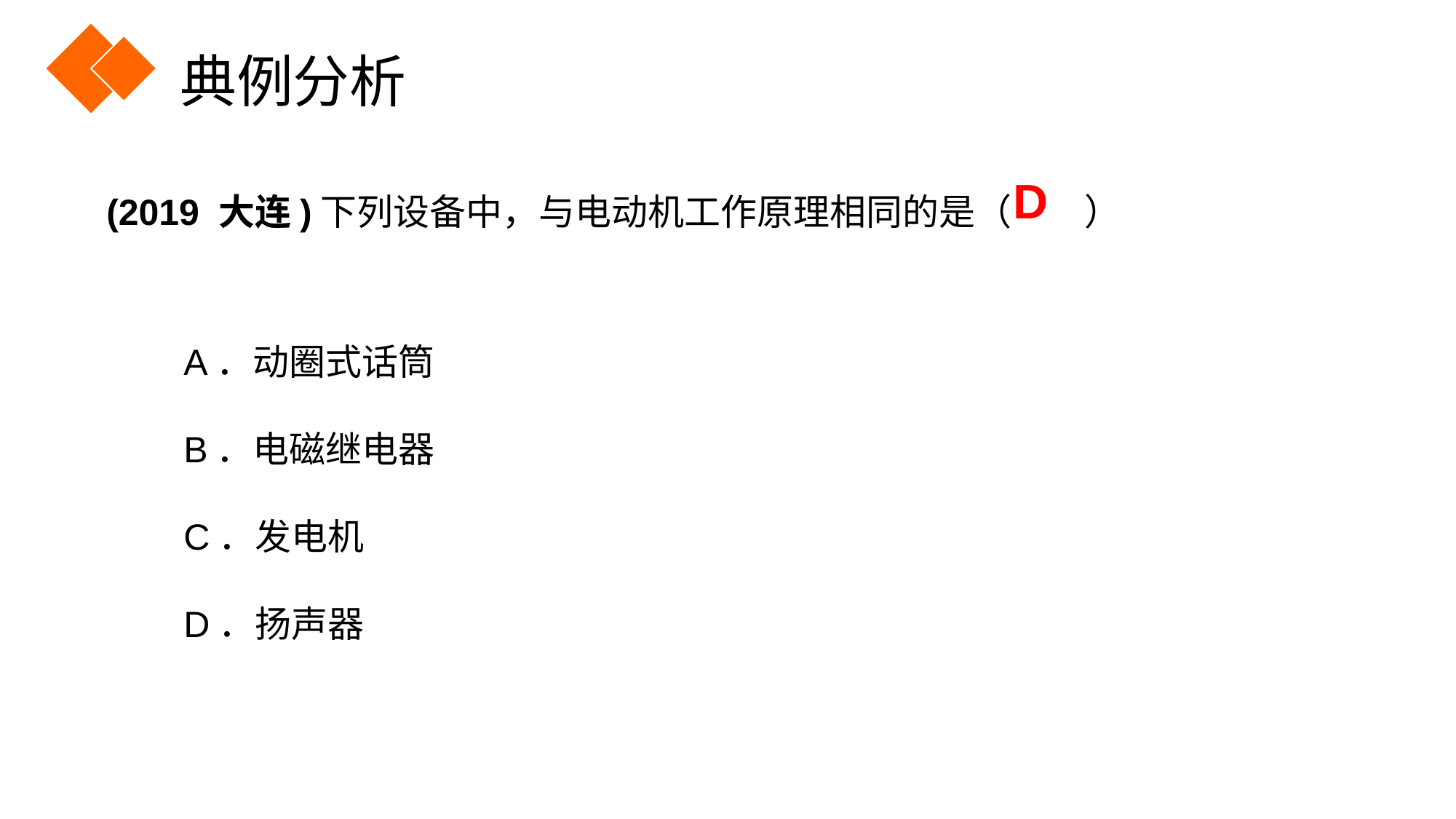

典例分析
 (2019 大连)下列设备中，与电动机工作原理相同的是（　　）
D
A．动圈式话筒
B．电磁继电器
C．发电机
D．扬声器